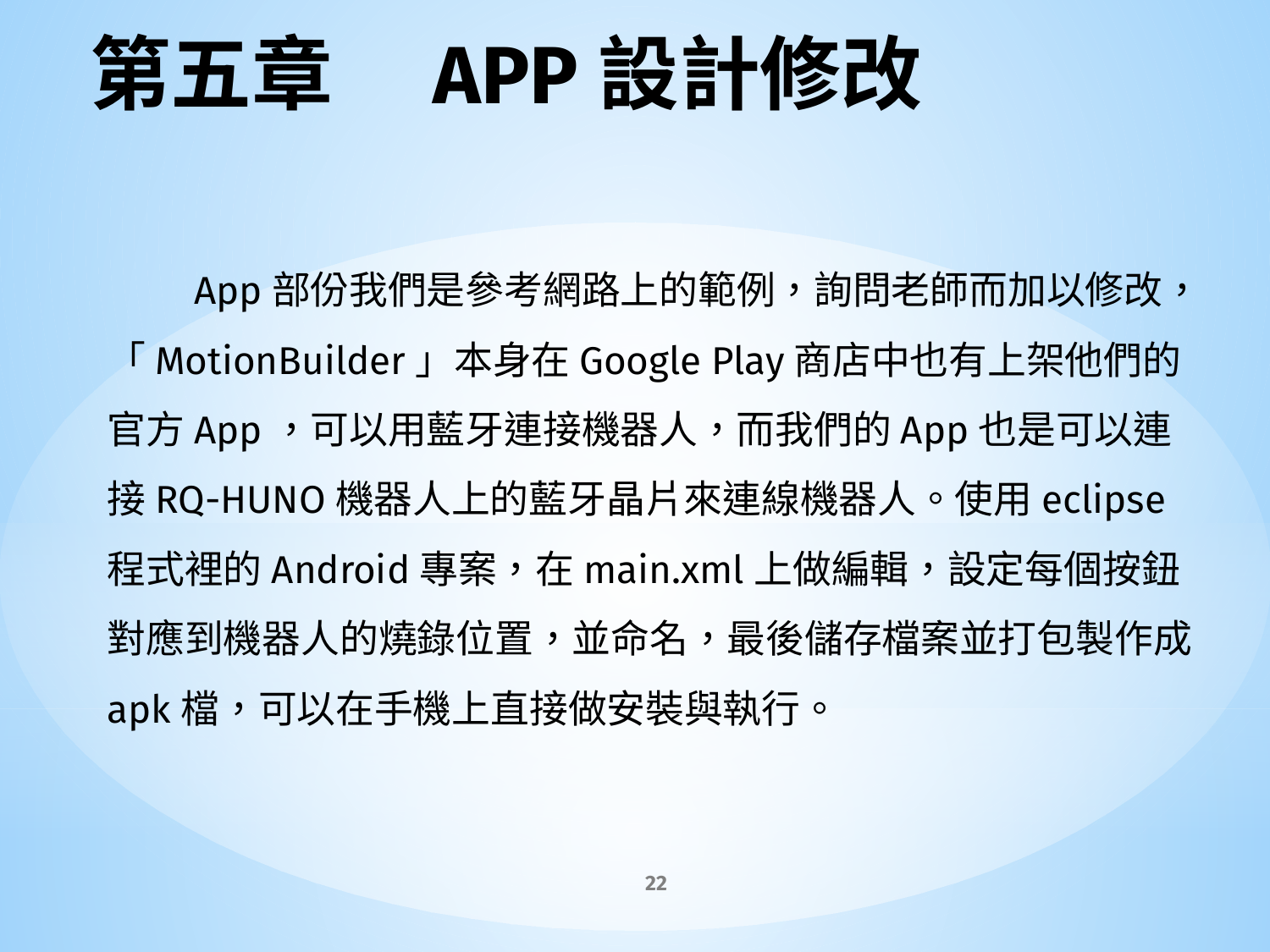

# 第五章　APP設計修改
　　App部份我們是參考網路上的範例，詢問老師而加以修改，「MotionBuilder」本身在Google Play商店中也有上架他們的官方App，可以用藍牙連接機器人，而我們的App也是可以連接RQ-HUNO機器人上的藍牙晶片來連線機器人。使用eclipse程式裡的Android專案，在main.xml上做編輯，設定每個按鈕對應到機器人的燒錄位置，並命名，最後儲存檔案並打包製作成apk檔，可以在手機上直接做安裝與執行。
22